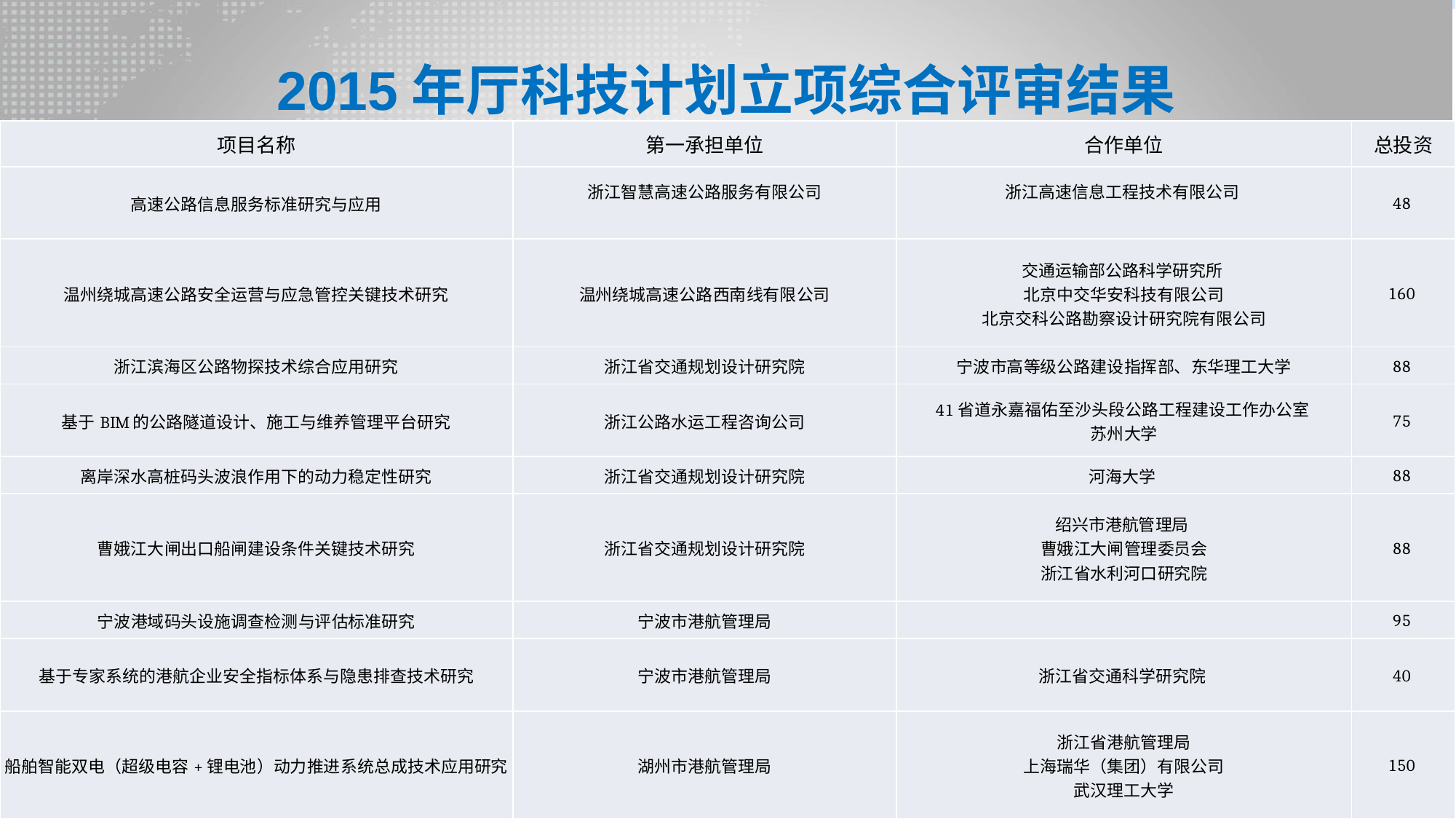

2015年厅科技计划立项综合评审结果
| 项目名称 | 第一承担单位 | 合作单位 | 总投资 |
| --- | --- | --- | --- |
| 高速公路信息服务标准研究与应用 | 浙江智慧高速公路服务有限公司 | 浙江高速信息工程技术有限公司 | 48 |
| 温州绕城高速公路安全运营与应急管控关键技术研究 | 温州绕城高速公路西南线有限公司 | 交通运输部公路科学研究所 北京中交华安科技有限公司 北京交科公路勘察设计研究院有限公司 | 160 |
| 浙江滨海区公路物探技术综合应用研究 | 浙江省交通规划设计研究院 | 宁波市高等级公路建设指挥部、东华理工大学 | 88 |
| 基于BIM的公路隧道设计、施工与维养管理平台研究 | 浙江公路水运工程咨询公司 | 41省道永嘉福佑至沙头段公路工程建设工作办公室 苏州大学 | 75 |
| 离岸深水高桩码头波浪作用下的动力稳定性研究 | 浙江省交通规划设计研究院 | 河海大学 | 88 |
| 曹娥江大闸出口船闸建设条件关键技术研究 | 浙江省交通规划设计研究院 | 绍兴市港航管理局 曹娥江大闸管理委员会 浙江省水利河口研究院 | 88 |
| 宁波港域码头设施调查检测与评估标准研究 | 宁波市港航管理局 |  | 95 |
| 基于专家系统的港航企业安全指标体系与隐患排查技术研究 | 宁波市港航管理局 | 浙江省交通科学研究院 | 40 |
| 船舶智能双电（超级电容+锂电池）动力推进系统总成技术应用研究 | 湖州市港航管理局 | 浙江省港航管理局 上海瑞华（集团）有限公司 武汉理工大学 | 150 |